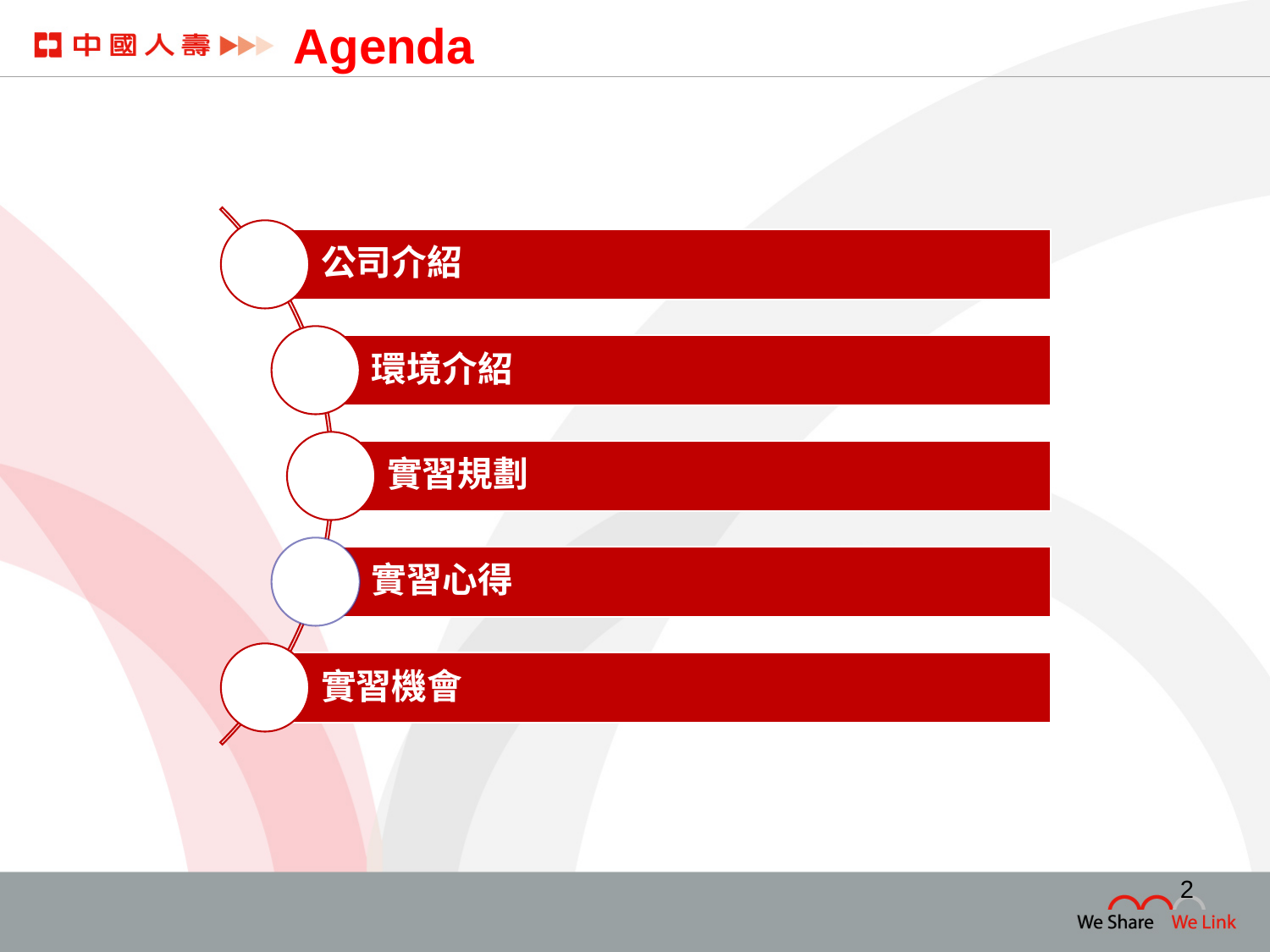

# Agenda

公司介紹
環境介紹
實習規劃
實習心得
實習機會
2